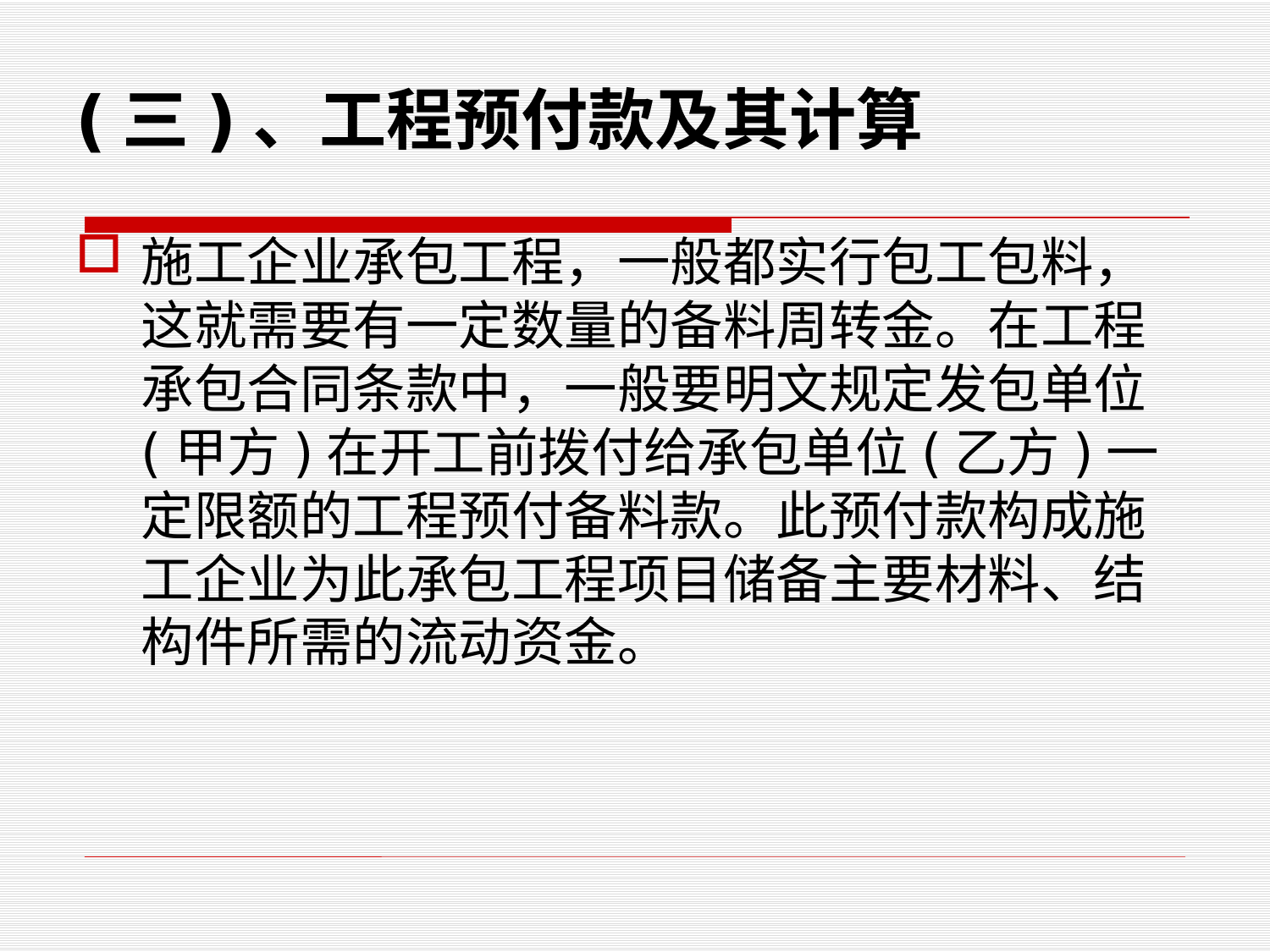

(三)、工程预付款及其计算
施工企业承包工程，一般都实行包工包料，这就需要有一定数量的备料周转金。在工程承包合同条款中，一般要明文规定发包单位(甲方)在开工前拨付给承包单位(乙方)一定限额的工程预付备料款。此预付款构成施工企业为此承包工程项目储备主要材料、结构件所需的流动资金。